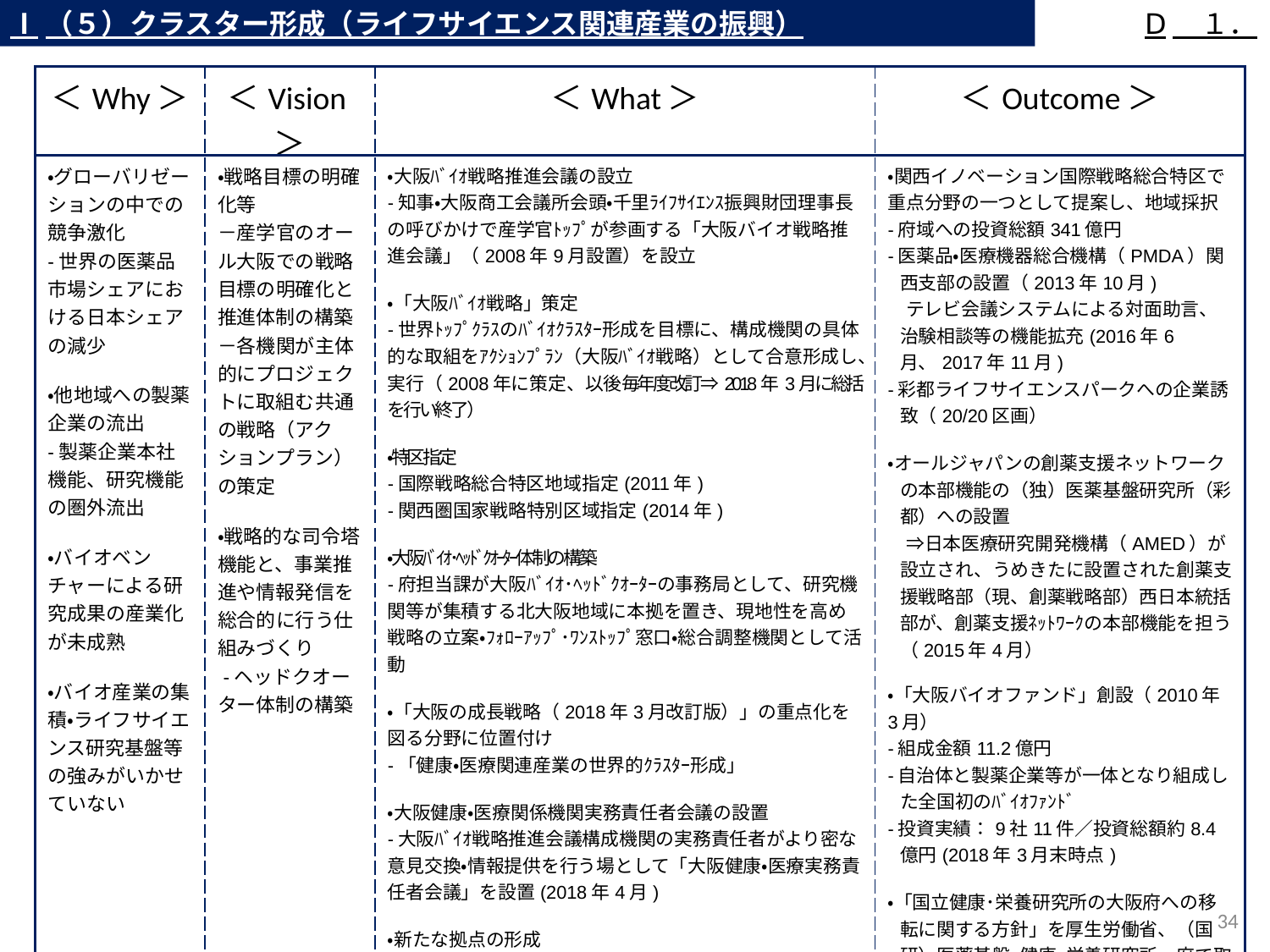

Ⅰ（５）クラスター形成（ライフサイエンス関連産業の振興）
Ⅾ　１．
| ＜Why＞ | ＜Vision＞ | ＜What＞ | ＜Outcome＞ |
| --- | --- | --- | --- |
| ・グローバリゼーションの中での競争激化 -世界の医薬品市場シェアにおける日本シェアの減少 ・他地域への製薬企業の流出 -製薬企業本社機能、研究機能の圏外流出 ・バイオベンチャーによる研究成果の産業化が未成熟 ・バイオ産業の集積・ライフサイエンス研究基盤等の強みがいかせていない | ・戦略目標の明確化等 －産学官のオール大阪での戦略目標の明確化と推進体制の構築 －各機関が主体的にプロジェクトに取組む共通の戦略（アクションプラン）の策定 ・戦略的な司令塔機能と、事業推進や情報発信を総合的に行う仕組みづくり -ヘッドクオーター体制の構築 | ・大阪ﾊﾞｲｵ戦略推進会議の設立 -知事・大阪商工会議所会頭・千里ﾗｲﾌｻｲｴﾝｽ振興財団理事長の呼びかけで産学官ﾄｯﾌﾟが参画する「大阪バイオ戦略推進会議」（2008年9月設置）を設立 ・「大阪ﾊﾞｲｵ戦略」策定 -世界ﾄｯﾌﾟｸﾗｽのﾊﾞｲｵｸﾗｽﾀｰ形成を目標に、構成機関の具体的な取組をｱｸｼｮﾝﾌﾟﾗﾝ（大阪ﾊﾞｲｵ戦略）として合意形成し、実行（2008年に策定、以後毎年度改訂⇒2018年3月に総括を行い終了） ・特区指定 -国際戦略総合特区地域指定(2011年) -関西圏国家戦略特別区域指定(2014年) ・大阪ﾊﾞｲｵ･ﾍｯﾄﾞｸｵｰﾀｰ体制の構築 -府担当課が大阪ﾊﾞｲｵ･ﾍｯﾄﾞｸｵｰﾀｰの事務局として、研究機関等が集積する北大阪地域に本拠を置き、現地性を高め戦略の立案・ﾌｫﾛｰｱｯﾌﾟ･ﾜﾝｽﾄｯﾌﾟ窓口・総合調整機関として活動 ・「大阪の成長戦略（2018年3月改訂版）」の重点化を図る分野に位置付け -「健康・医療関連産業の世界的ｸﾗｽﾀｰ形成」 ・大阪健康・医療関係機関実務責任者会議の設置 -大阪ﾊﾞｲｵ戦略推進会議構成機関の実務責任者がより密な意見交換・情報提供を行う場として「大阪健康・医療実務責任者会議」を設置(2018年4月) ・新たな拠点の形成 -北大阪健康医療都市 「循環器疾患分野の予防・医療・研究で世界をリードする地域に」 -未来医療国際拠点(中之島) 「未来医療の臨床研究から実用化・産業化までを一貫して推進する世界に開かれた国際拠点」 | ・関西イノベーション国際戦略総合特区で重点分野の一つとして提案し、地域採択 -府域への投資総額341億円 -医薬品・医療機器総合機構（PMDA）関西支部の設置（2013年10月) 　テレビ会議システムによる対面助言、治験相談等の機能拡充(2016年6月、2017年11月) -彩都ライフサイエンスパークへの企業誘致（20/20区画） ・オールジャパンの創薬支援ネットワークの本部機能の（独）医薬基盤研究所（彩都）への設置 　⇒日本医療研究開発機構（AMED）が設立され、うめきたに設置された創薬支援戦略部（現、創薬戦略部）西日本統括部が、創薬支援ﾈｯﾄﾜｰｸの本部機能を担う（2015年4月） ・「大阪バイオファンド」創設（2010年3月） -組成金額11.2億円 -自治体と製薬企業等が一体となり組成した全国初のﾊﾞｲｵﾌｧﾝﾄﾞ -投資実績：9社11件／投資総額約8.4億円(2018年3月末時点) ・「国立健康･栄養研究所の大阪府への移転に関する方針」を厚生労働省、（国研）医薬基盤･健康･栄養研究所、府で取りまとめ（2017年3月） -移転先を、北大阪健康医療都市の健都イノベーションパーク内とした ・未来医療国際拠点基本計画（案）の策定（2018年3月） |
34